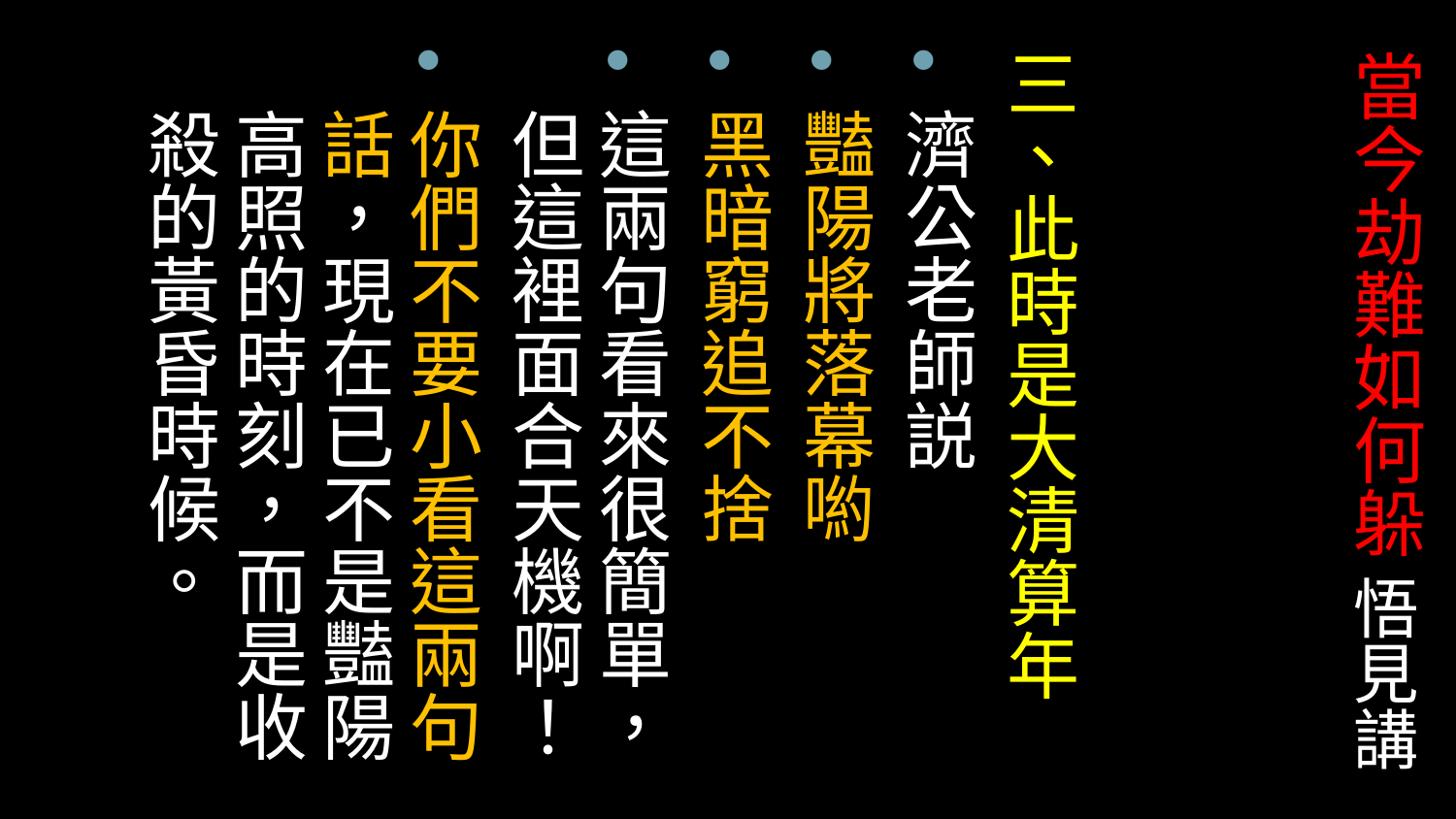

三、此時是大清算年
濟公老師説
豔陽將落幕喲
黑暗窮追不捨
這兩句看來很簡單，但這裡面合天機啊！
你們不要小看這兩句話，現在已不是豔陽高照的時刻，而是收殺的黃昏時候。

# 當今劫難如何躲 悟見講